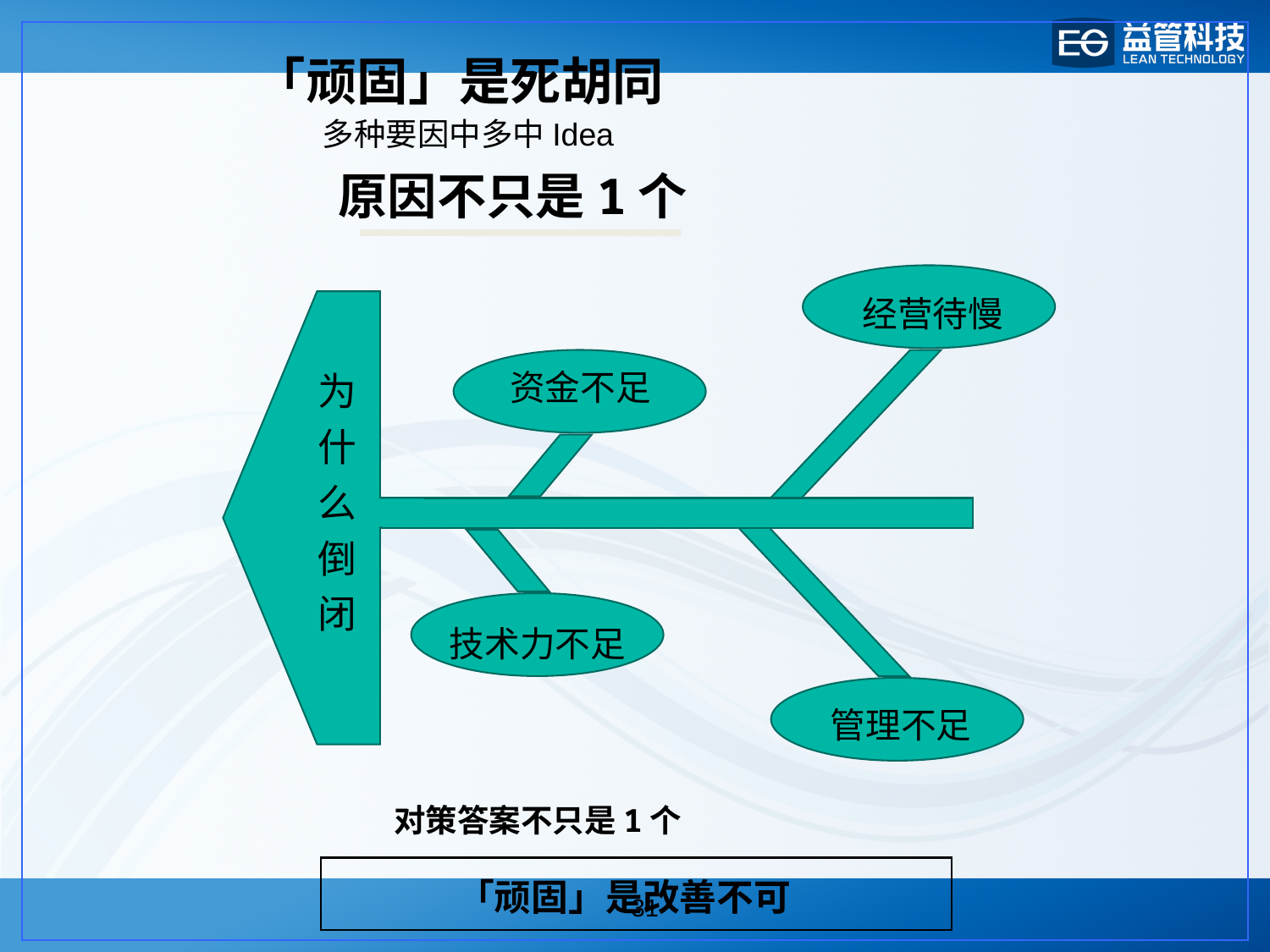

「顽固」是死胡同
多种要因中多中Idea
原因不只是1个

经营待慢

为
什
么
倒
闭

资金不足

技术力不足

管理不足
对策答案不只是1个

「顽固」是改善不可